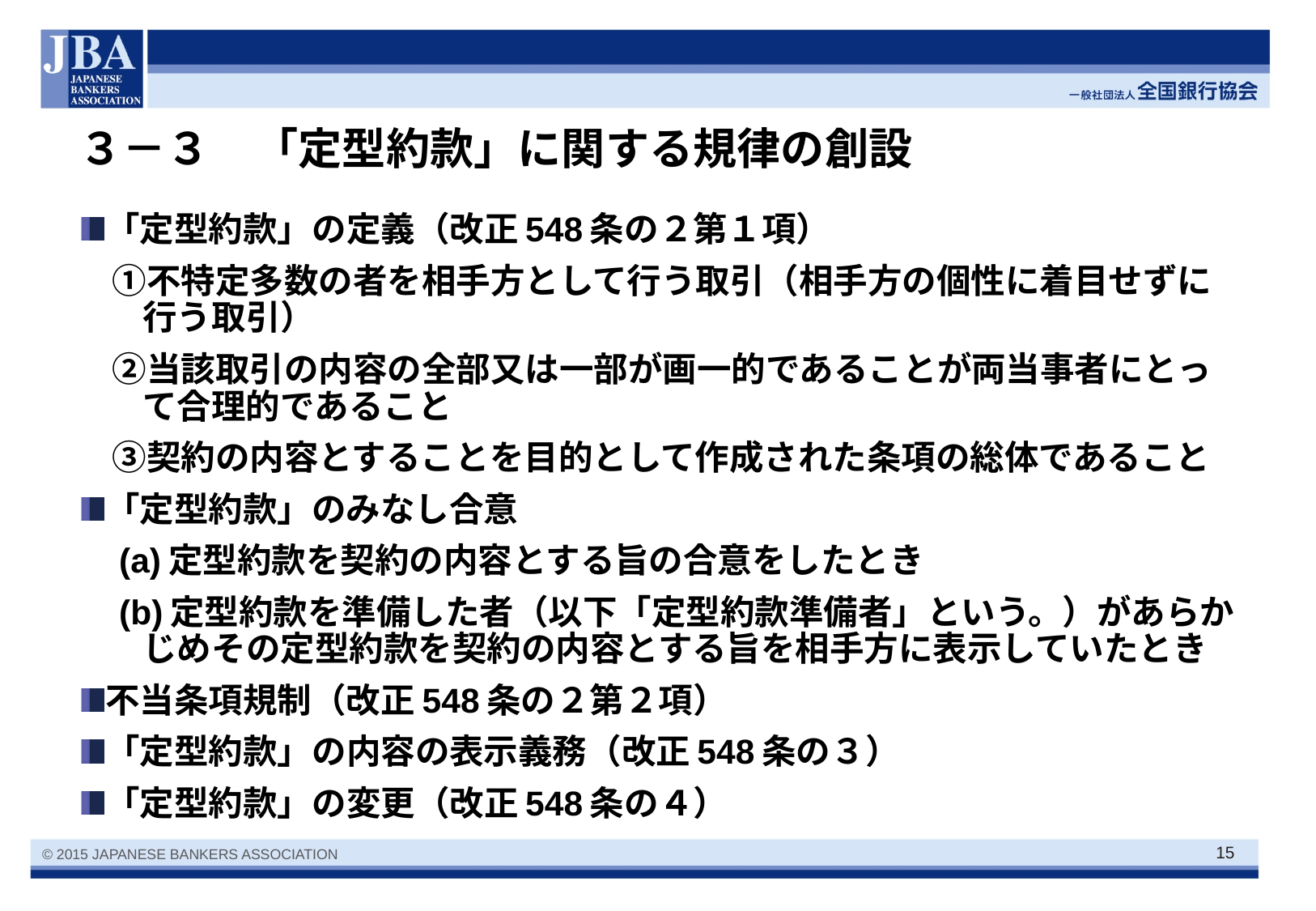

# ３－３　「定型約款」に関する規律の創設
「定型約款」の定義（改正548条の２第１項）
　①不特定多数の者を相手方として行う取引（相手方の個性に着目せずに行う取引）
　②当該取引の内容の全部又は一部が画一的であることが両当事者にとって合理的であること
　③契約の内容とすることを目的として作成された条項の総体であること
「定型約款」のみなし合意
　(a)定型約款を契約の内容とする旨の合意をしたとき
　(b)定型約款を準備した者（以下「定型約款準備者」という。）があらかじめその定型約款を契約の内容とする旨を相手方に表示していたとき
不当条項規制（改正548条の２第２項）
「定型約款」の内容の表示義務（改正548条の３）
「定型約款」の変更（改正548条の４）